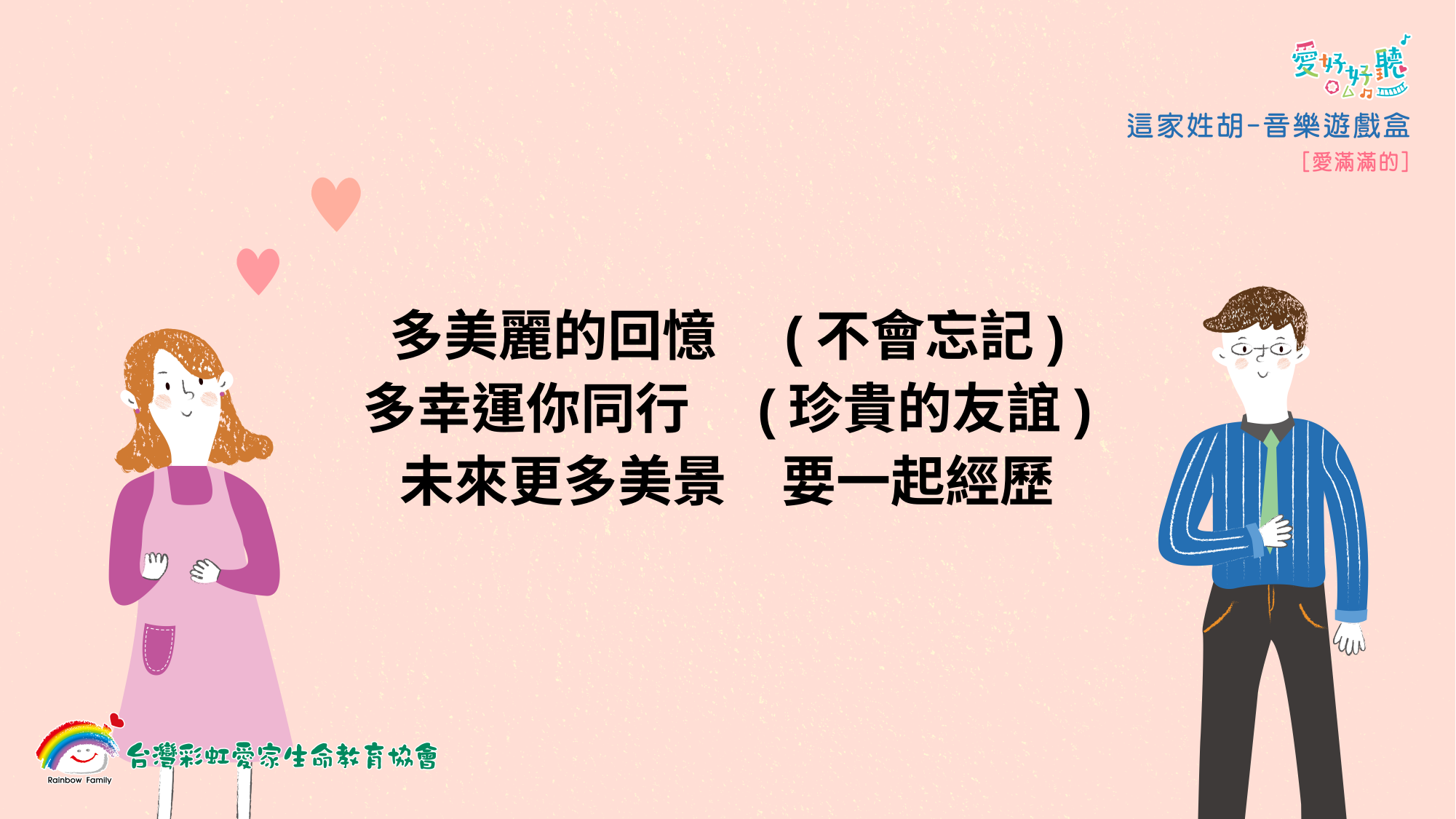

多美麗的回憶　(不會忘記)
多幸運你同行　(珍貴的友誼)
未來更多美景　要一起經歷